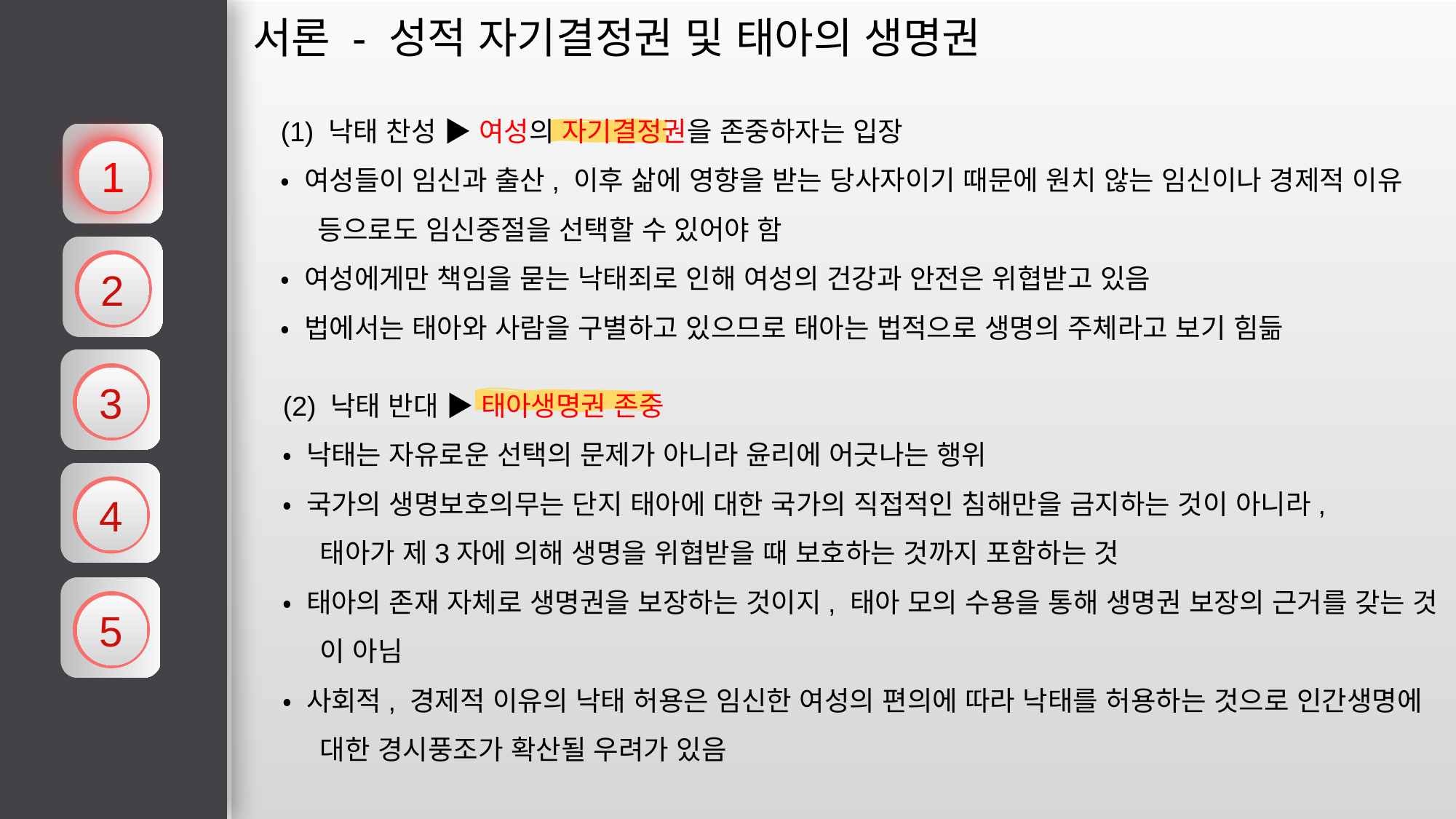

서론 - 성적 자기결정권 및 태아의 생명권
(1) 낙태 찬성 ▶ 여성의 자기결정권을 존중하자는 입장
• 여성들이 임신과 출산, 이후 삶에 영향을 받는 당사자이기 때문에 원치 않는 임신이나 경제적 이유
    등으로도 임신중절을 선택할 수 있어야 함
• 여성에게만 책임을 묻는 낙태죄로 인해 여성의 건강과 안전은 위협받고 있음
• 법에서는 태아와 사람을 구별하고 있으므로 태아는 법적으로 생명의 주체라고 보기 힘듦

1

2

3
(2) 낙태 반대 ▶ 태아생명권 존중
• 낙태는 자유로운 선택의 문제가 아니라 윤리에 어긋나는 행위
• 국가의 생명보호의무는 단지 태아에 대한 국가의 직접적인 침해만을 금지하는 것이 아니라,
    태아가 제3자에 의해 생명을 위협받을 때 보호하는 것까지 포함하는 것
• 태아의 존재 자체로 생명권을 보장하는 것이지, 태아 모의 수용을 통해 생명권 보장의 근거를 갖는 것
    이 아님
• 사회적, 경제적 이유의 낙태 허용은 임신한 여성의 편의에 따라 낙태를 허용하는 것으로 인간생명에
    대한 경시풍조가 확산될 우려가 있음

4

5